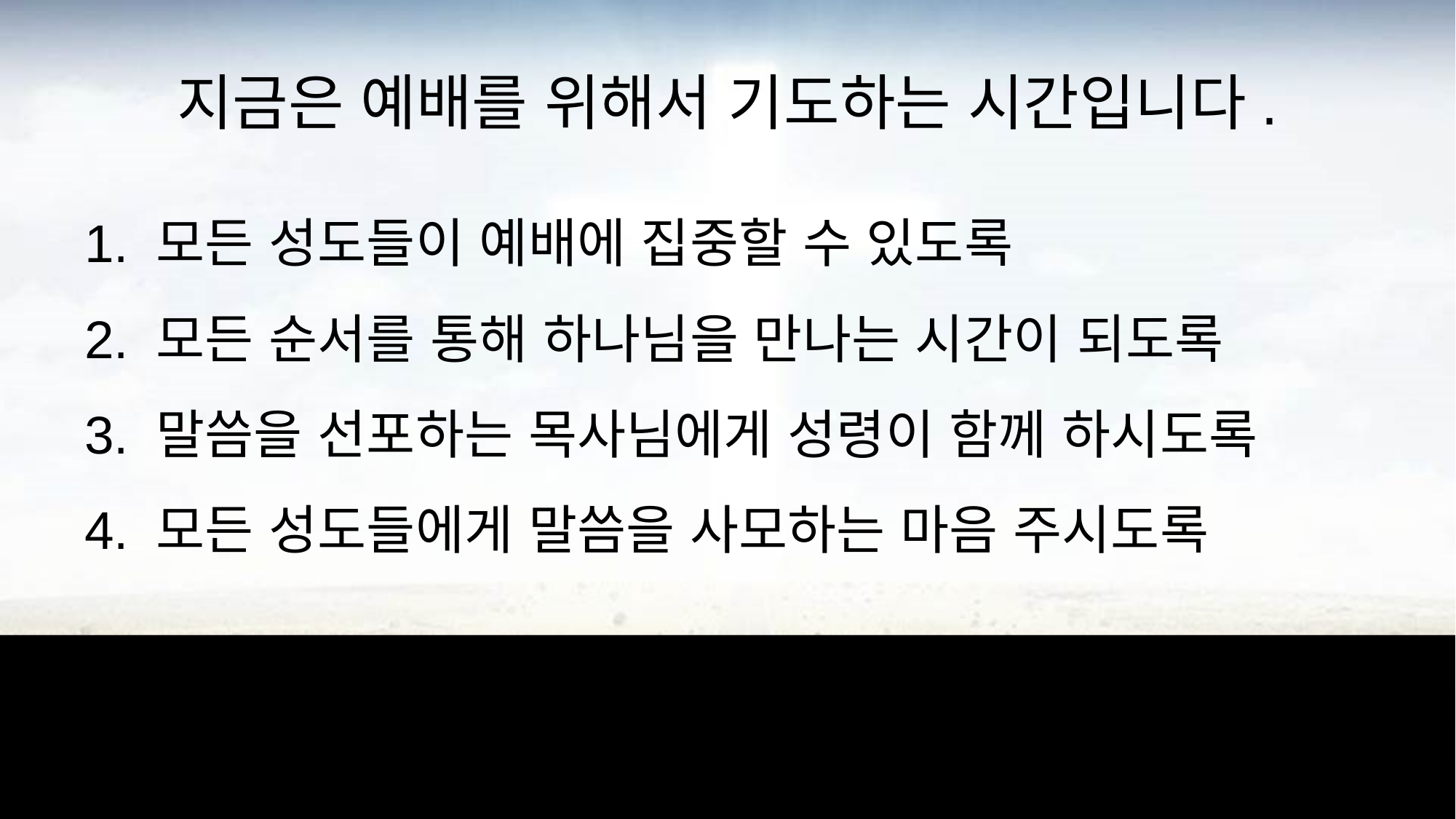

지금은 예배를 위해서 기도하는 시간입니다.

     1. 모든 성도들이 예배에 집중할 수 있도록
     2. 모든 순서를 통해 하나님을 만나는 시간이 되도록
     3. 말씀을 선포하는 목사님에게 성령이 함께 하시도록
     4. 모든 성도들에게 말씀을 사모하는 마음 주시도록